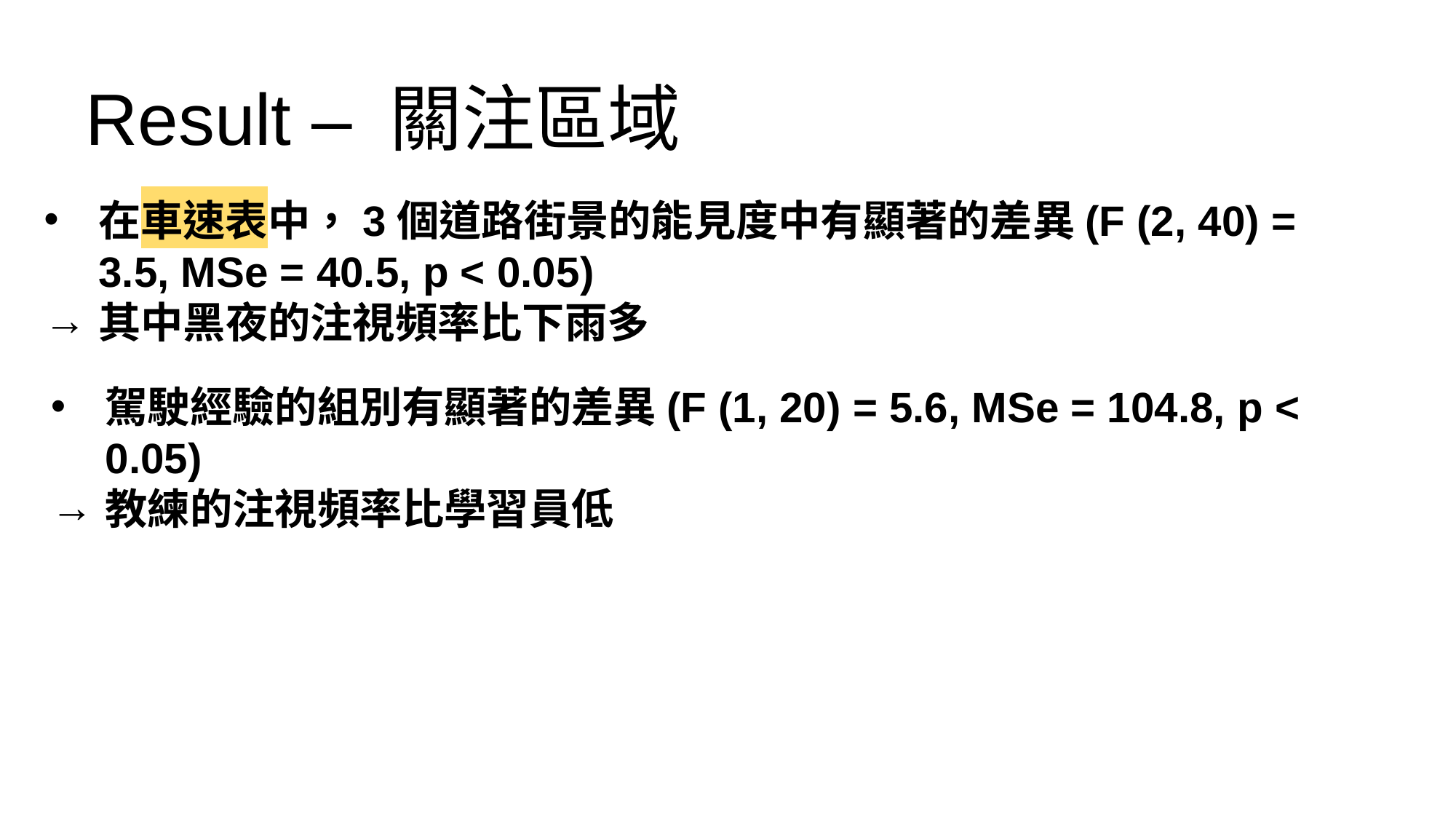

Result – 關注區域
在車速表中，3個道路街景的能見度中有顯著的差異(F (2, 40) = 3.5, MSe = 40.5, p < 0.05)
其中黑夜的注視頻率比下雨多
駕駛經驗的組別有顯著的差異(F (1, 20) = 5.6, MSe = 104.8, p < 0.05)
教練的注視頻率比學習員低